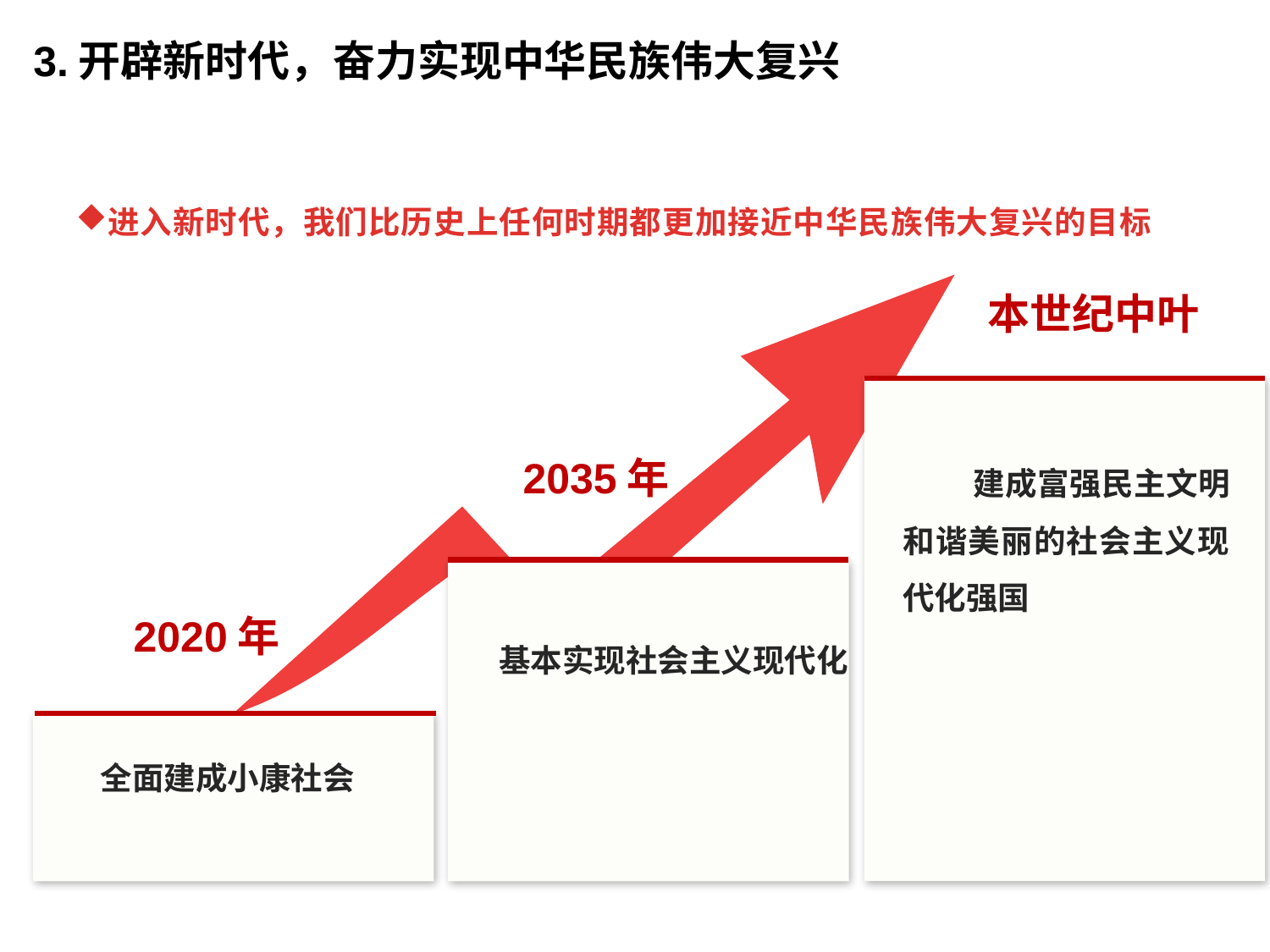

3.开辟新时代，奋力实现中华民族伟大复兴
进入新时代，我们比历史上任何时期都更加接近中华民族伟大复兴的目标

本世纪中叶

建成富强民主文明和谐美丽的社会主义现代化强国
 2035年

基本实现社会主义现代化
2020年

全面建成小康社会